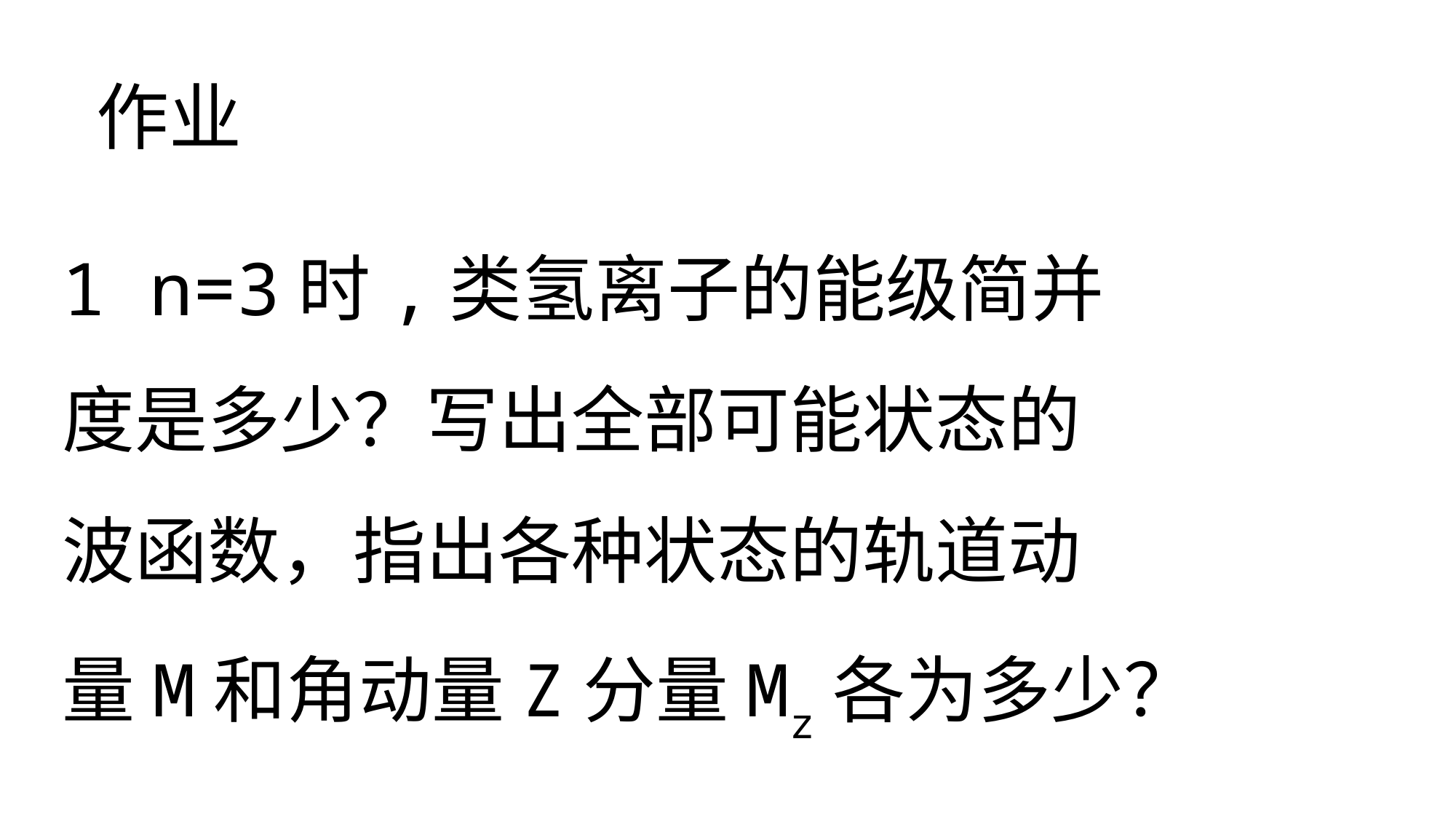

作业
1 n=3时,类氢离子的能级简并度是多少？写出全部可能状态的波函数，指出各种状态的轨道动量M和角动量Z分量Mz各为多少？